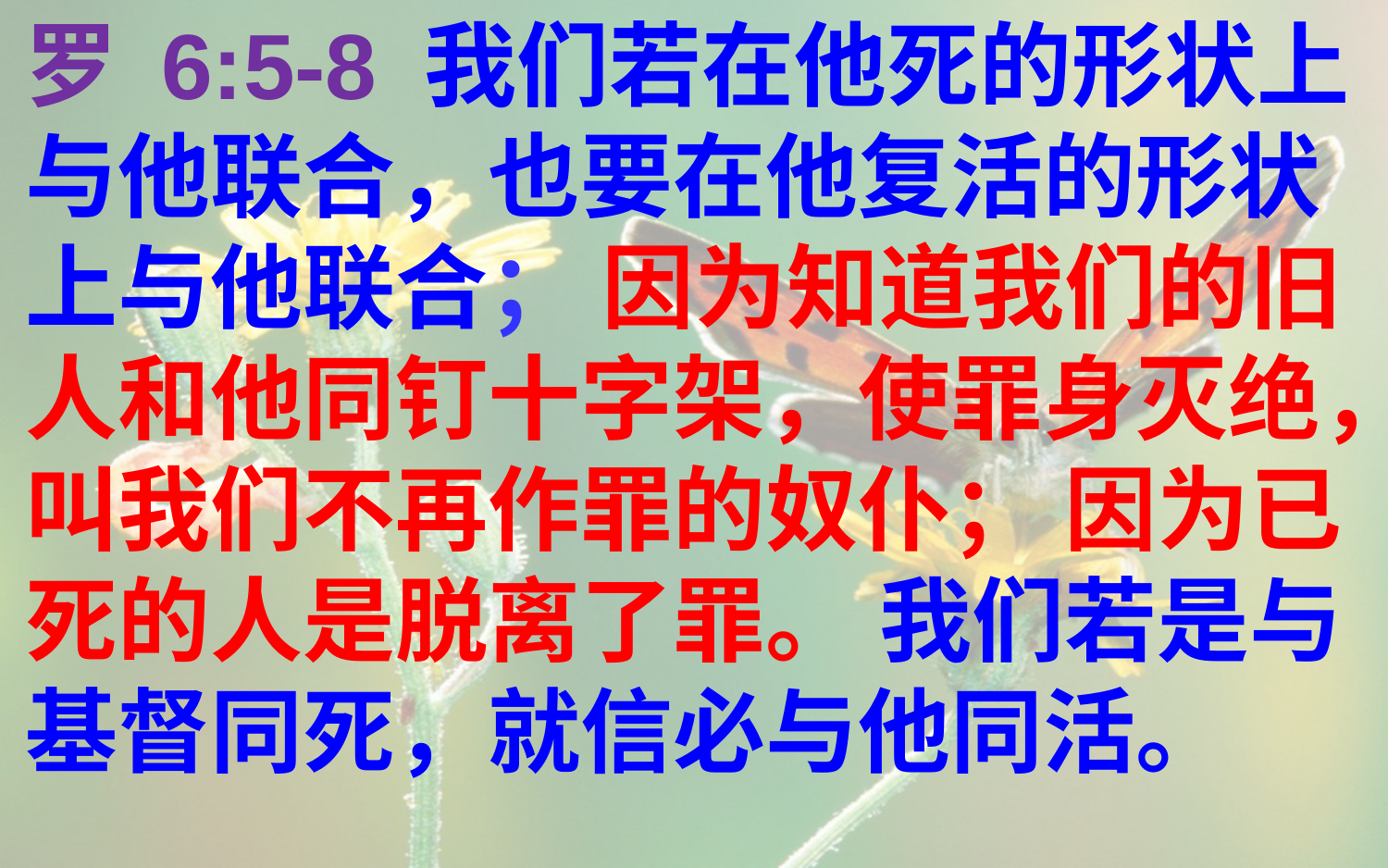

罗 6:5-8 我们若在他死的形状上与他联合，也要在他复活的形状上与他联合； 因为知道我们的旧人和他同钉十字架，使罪身灭绝，叫我们不再作罪的奴仆； 因为已死的人是脱离了罪。 我们若是与基督同死，就信必与他同活。